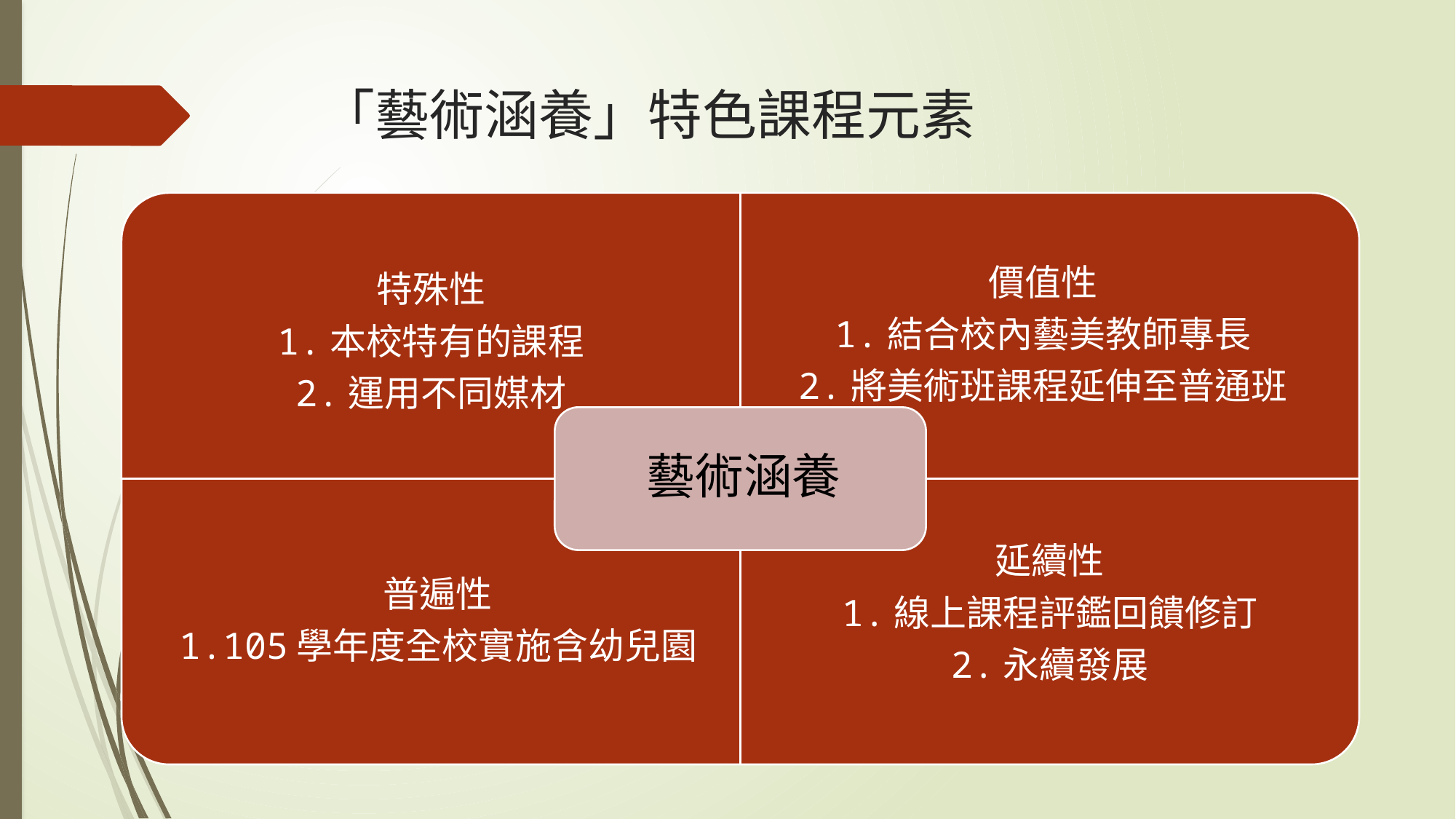

# 「藝術涵養」特色課程元素
特殊性
1.本校特有的課程
2.運用不同媒材
價值性
1.結合校內藝美教師專長
2.將美術班課程延伸至普通班
普遍性
1.105學年度全校實施含幼兒園
延續性
1.線上課程評鑑回饋修訂
2.永續發展
藝術涵養